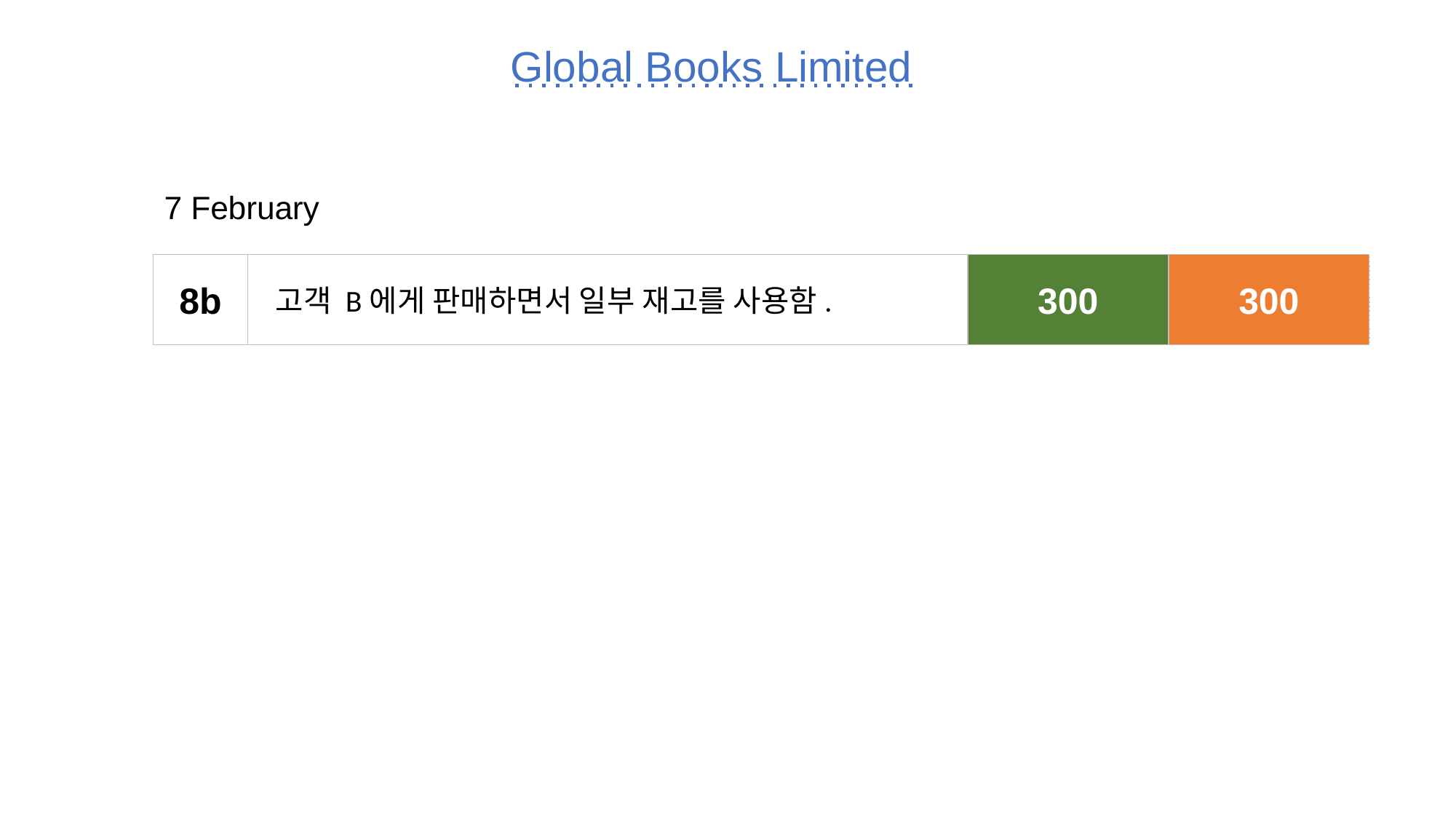

Global Books Limited
7 February
8b
Cost of sales
300
Inventory
300
고객 B에게 판매하면서 일부 재고를 사용함.
300
300